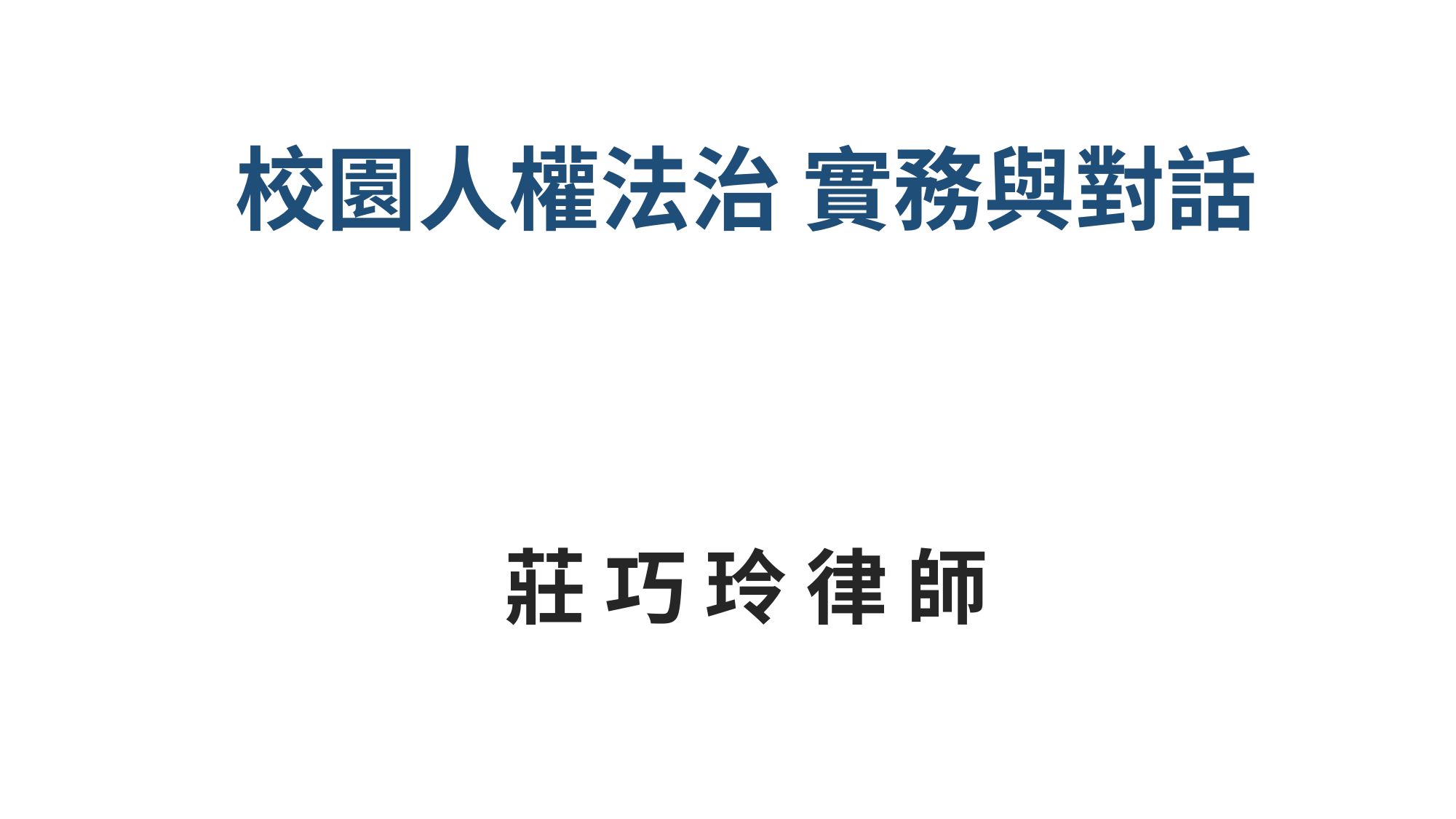

# 校園人權法治 實務與對話

莊 巧 玲 律 師